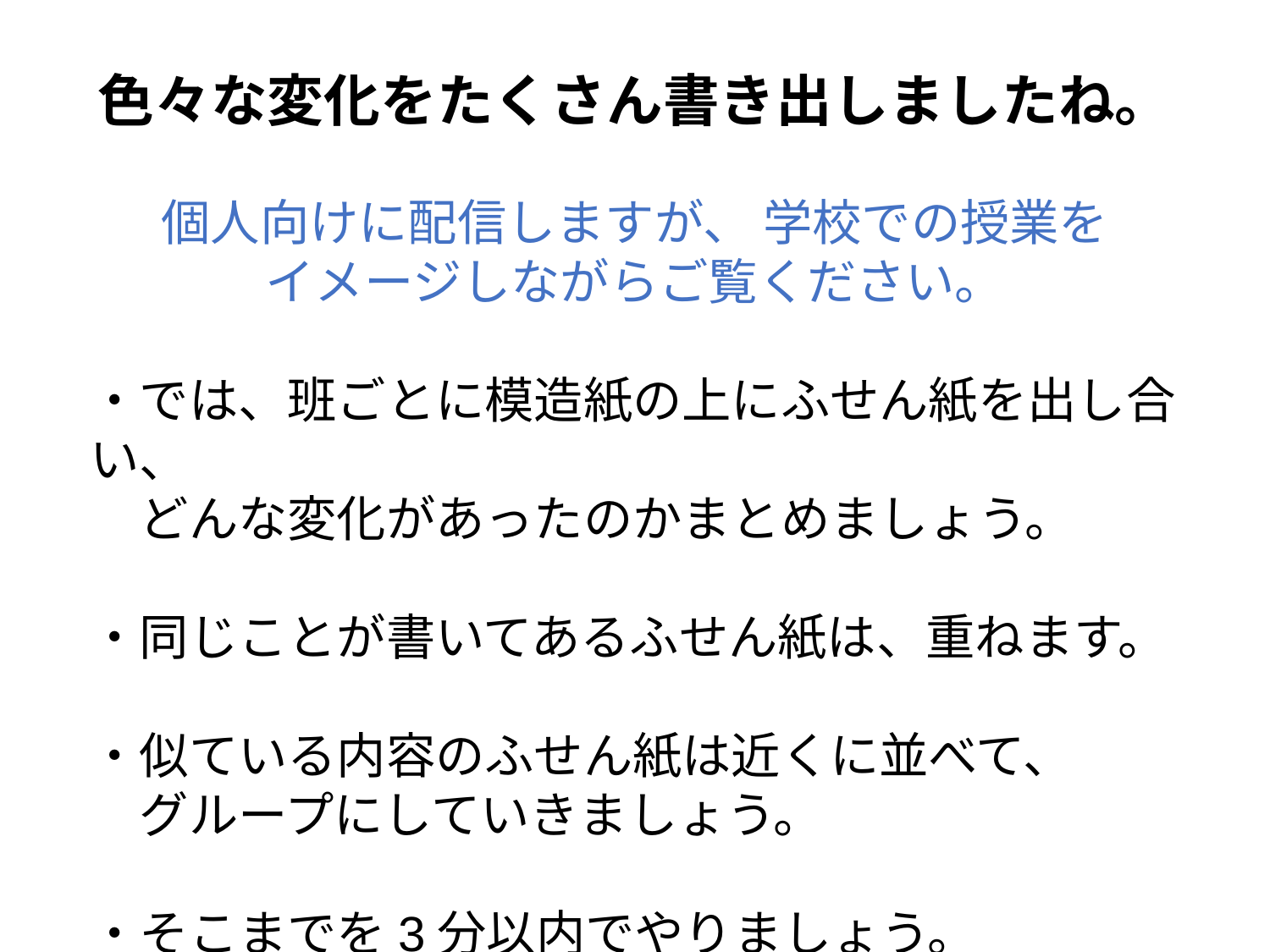

色々な変化をたくさん書き出しましたね。

個人向けに配信しますが、 学校での授業を
イメージしながらご覧ください。

・では、班ごとに模造紙の上にふせん紙を出し合い、
　どんな変化があったのかまとめましょう。

・同じことが書いてあるふせん紙は、重ねます。

・似ている内容のふせん紙は近くに並べて、
　グループにしていきましょう。

・そこまでを3分以内でやりましょう。